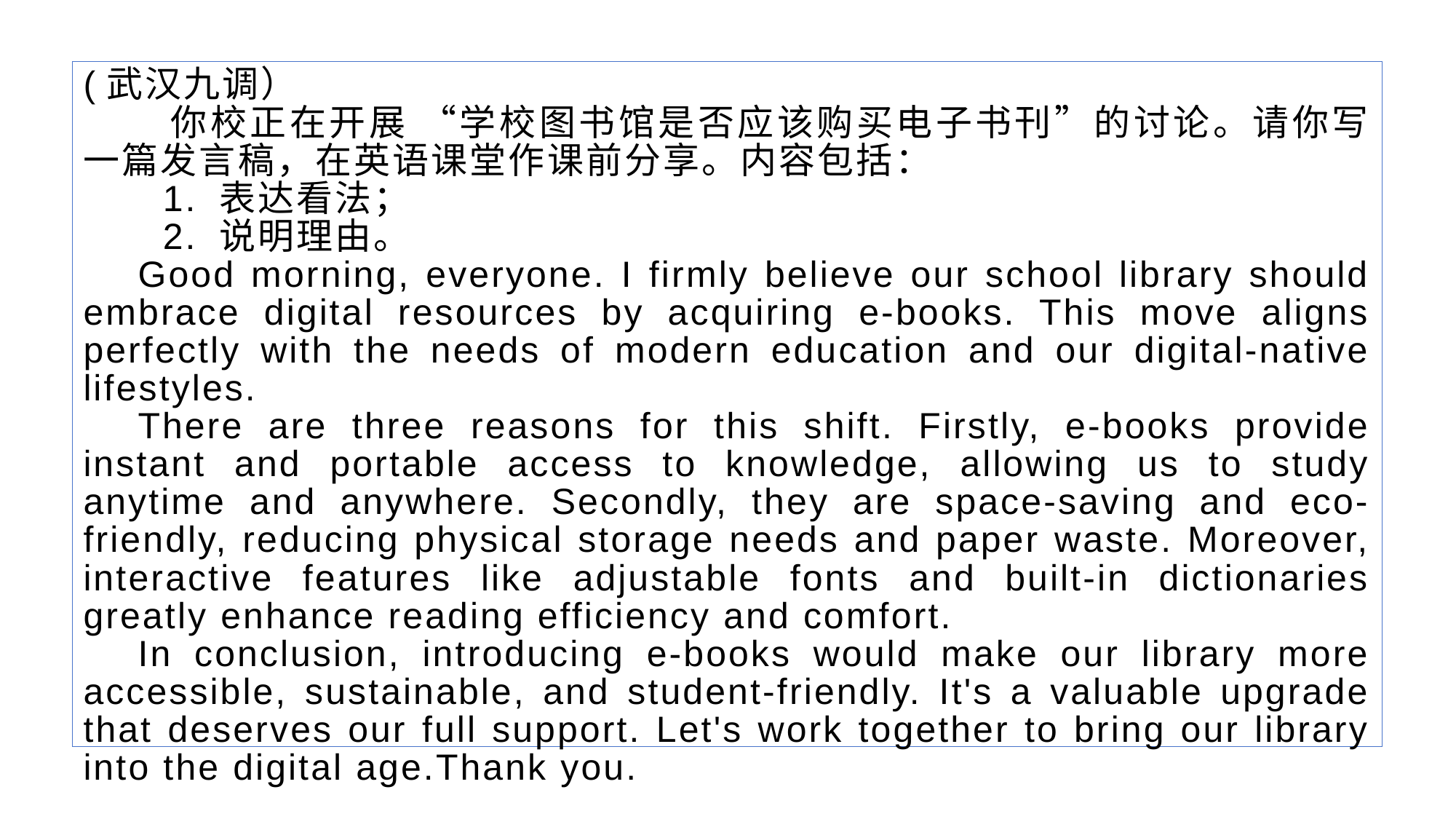

(武汉九调）
  你校正在开展 “学校图书馆是否应该购买电子书刊”的讨论。请你写一篇发言稿，在英语课堂作课前分享。内容包括：
  1. 表达看法；
  2. 说明理由。
Good morning, everyone. I firmly believe our school library should embrace digital resources by acquiring e-books. This move aligns perfectly with the needs of modern education and our digital-native lifestyles.
There are three reasons for this shift. Firstly, e-books provide instant and portable access to knowledge, allowing us to study anytime and anywhere. Secondly, they are space-saving and eco-friendly, reducing physical storage needs and paper waste. Moreover, interactive features like adjustable fonts and built-in dictionaries greatly enhance reading efficiency and comfort.
In conclusion, introducing e-books would make our library more accessible, sustainable, and student-friendly. It's a valuable upgrade that deserves our full support. Let's work together to bring our library into the digital age.Thank you.